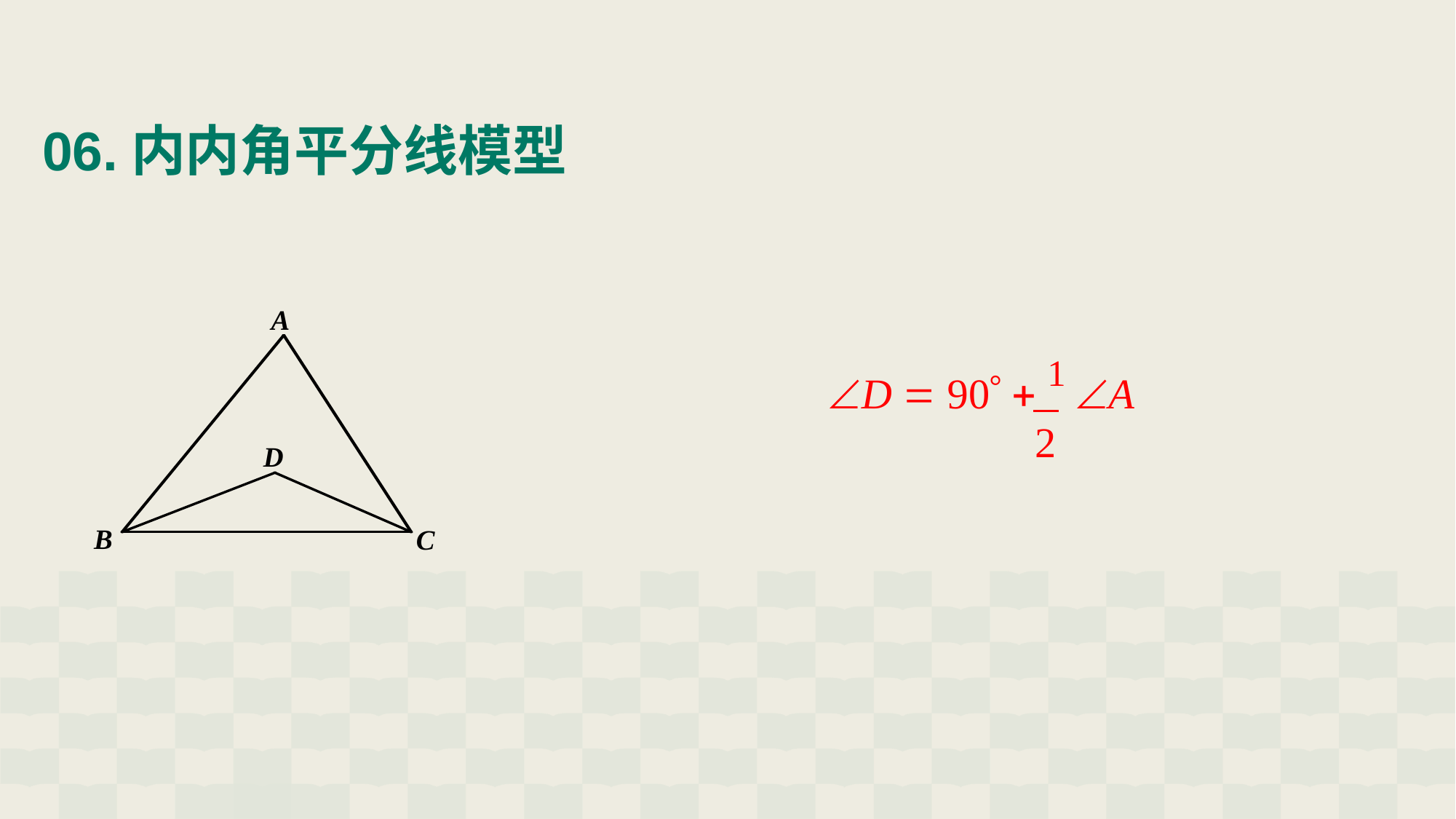

# 06.内内角平分线模型
A

∠D = 90° + 1 ∠A
                   2

D

B
C